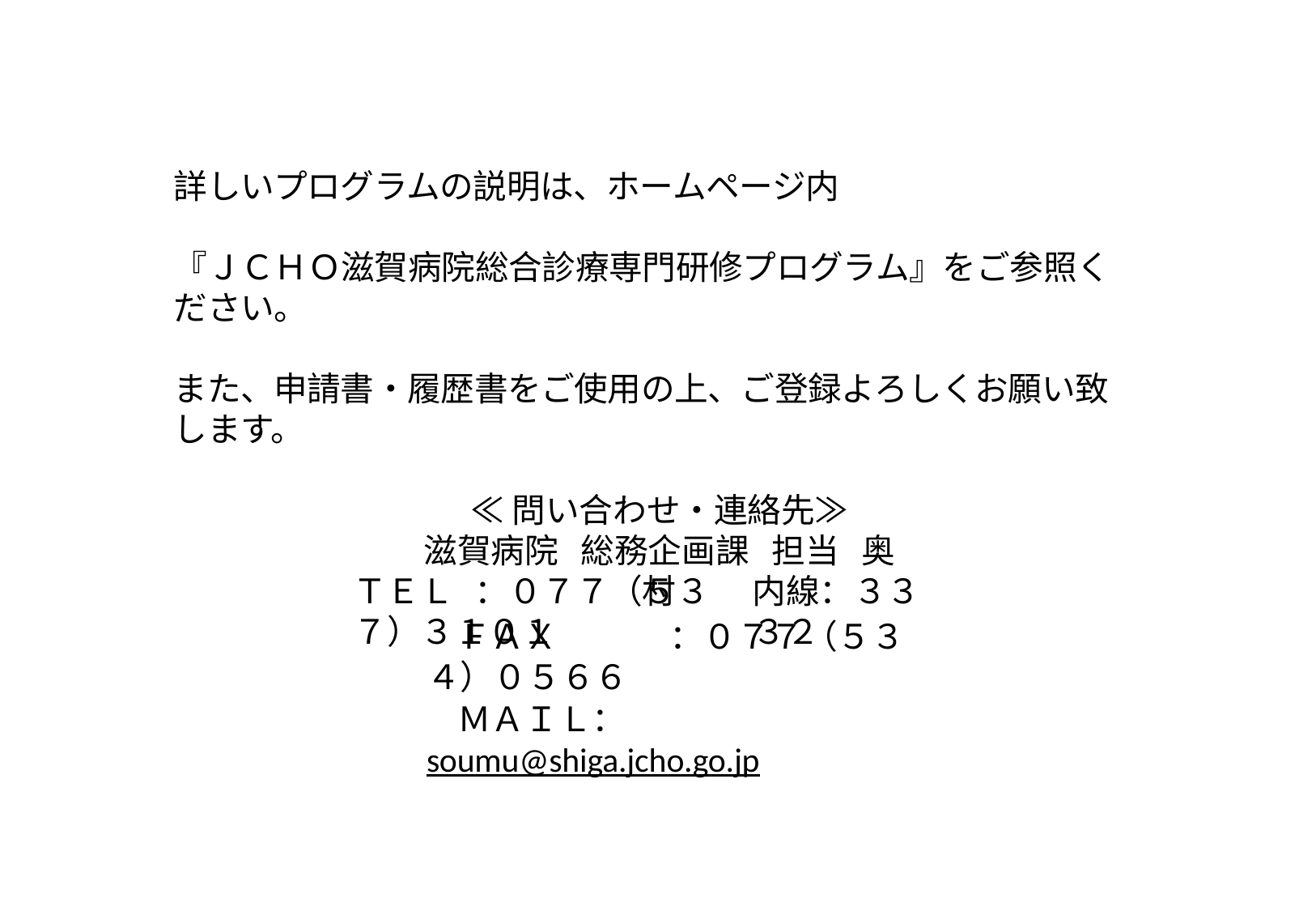

詳しいプログラムの説明は、ホームページ内
『ＪＣＨＯ滋賀病院総合診療専門研修プログラム』をご参照ください。
また、申請書・履歴書をご使用の上、ご登録よろしくお願い致します。
≪問い合わせ・連絡先≫
滋賀病院	総務企画課	担当	奥村
ＴＥＬ	：０７７（５３７）３１０１
内線：３３３２
ＦＡＸ	：０７７（５３４）０５６６
ＭＡＩＬ：soumu@shiga.jcho.go.jp